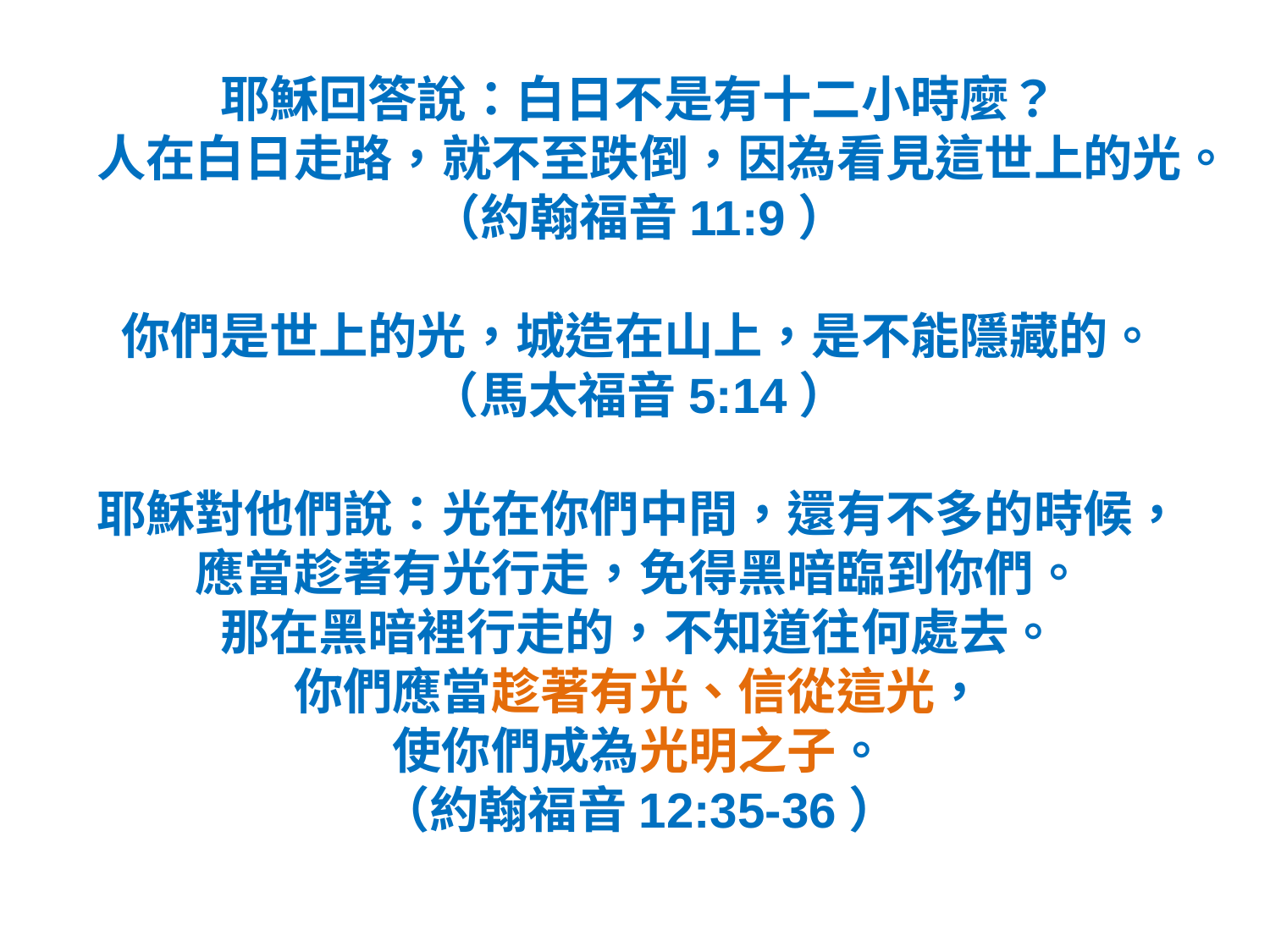

耶穌回答說：白日不是有十二小時麼？
人在白日走路，就不至跌倒，因為看見這世上的光。
（約翰福音11:9）

你們是世上的光，城造在山上，是不能隱藏的。（馬太福音5:14）

耶穌對他們說：光在你們中間，還有不多的時候，
應當趁著有光行走，免得黑暗臨到你們。
那在黑暗裡行走的，不知道往何處去。
你們應當趁著有光、信從這光，
使你們成為光明之子。
（約翰福音12:35-36）